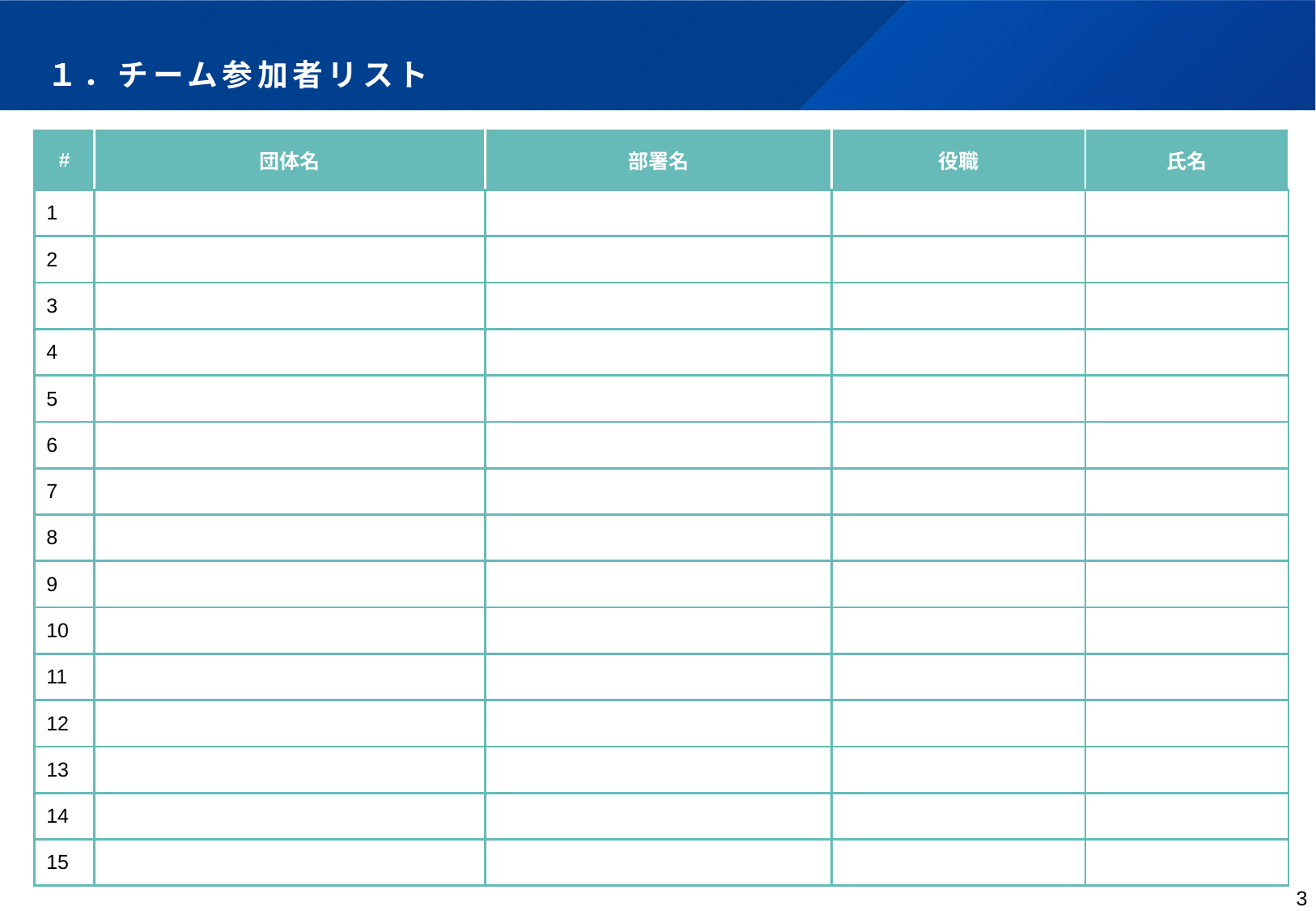

# １．チーム参加者リスト
| # | 団体名 | 部署名 | 役職 | 氏名 |
| --- | --- | --- | --- | --- |
| 1 |  |  |  |  |
| 2 |  |  |  |  |
| 3 |  |  |  |  |
| 4 |  |  |  |  |
| 5 |  |  |  |  |
| 6 |  |  |  |  |
| 7 |  |  |  |  |
| 8 |  |  |  |  |
| 9 |  |  |  |  |
| 10 |  |  |  |  |
| 11 |  |  |  |  |
| 12 |  |  |  |  |
| 13 |  |  |  |  |
| 14 |  |  |  |  |
| 15 |  |  |  |  |
3